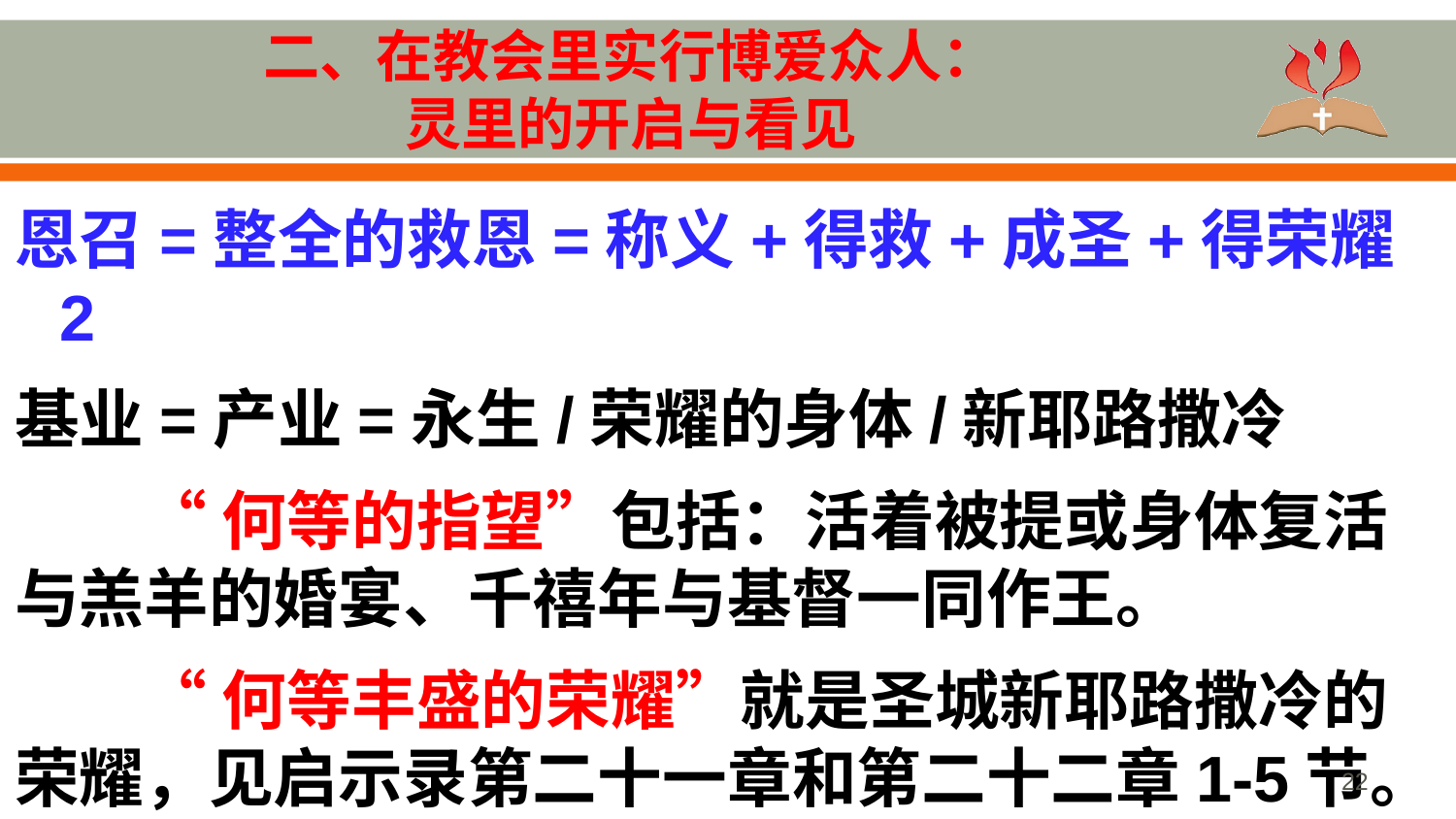

# 二、在教会里实行博爱众人： 灵里的开启与看见
恩召=整全的救恩=称义+得救+成圣+得荣耀     2
基业=产业=永生/荣耀的身体/新耶路撒冷
“何等的指望”包括：活着被提或身体复活与羔羊的婚宴、千禧年与基督一同作王。
“何等丰盛的荣耀”就是圣城新耶路撒冷的荣耀，见启示录第二十一章和第二十二章1-5节。

22